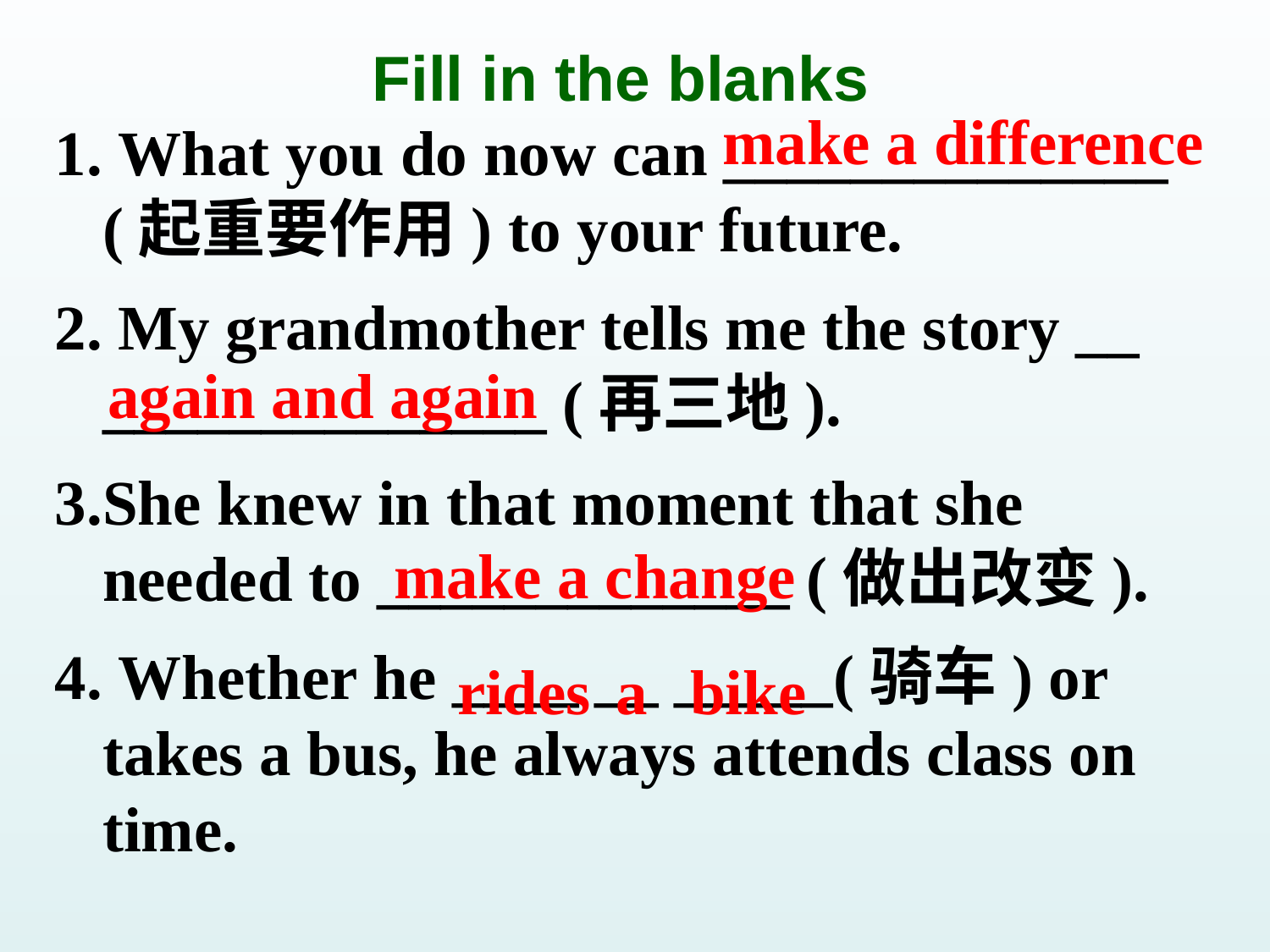

Fill in the blanks
make a difference
 What you do now can ______________ (起重要作用) to your future.
 My grandmother tells me the story __ ______________ (再三地).
She knew in that moment that she needed to _____________ (做出改变).
 Whether he ____ __ _____(骑车) or takes a bus, he always attends class on time.
again and again
make a change
rides
a
bike